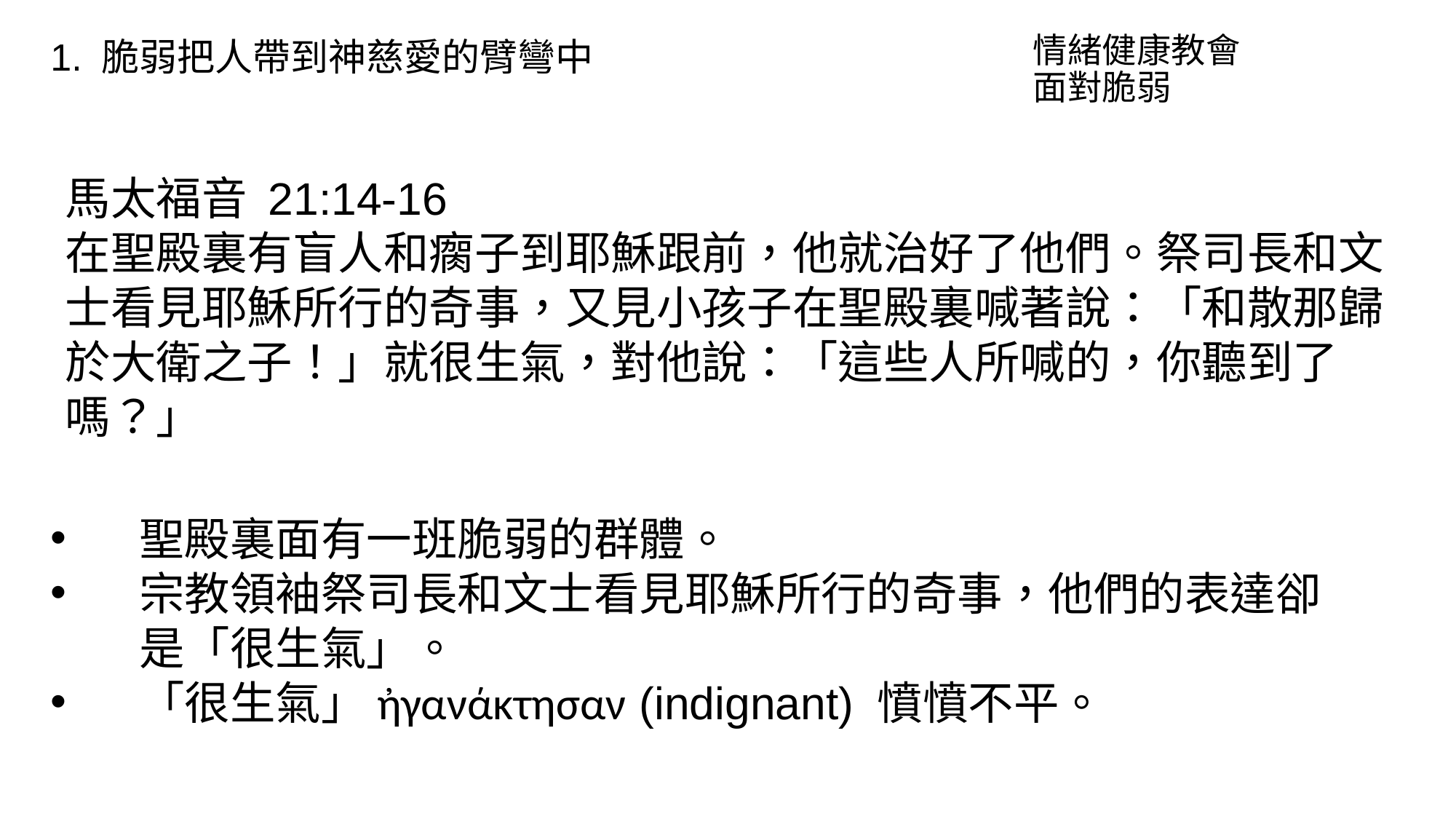

情緒健康教會
面對脆弱
1. 脆弱把人帶到神慈愛的臂彎中
馬太福音 21:14-16
在聖殿裏有盲人和瘸子到耶穌跟前，他就治好了他們。祭司長和文士看見耶穌所行的奇事，又見小孩子在聖殿裏喊著說：「和散那歸於大衛之子！」就很生氣，對他說：「這些人所喊的，你聽到了嗎？」
聖殿裏面有一班脆弱的群體。
宗教領袖祭司長和文士看見耶穌所行的奇事，他們的表達卻是「很生氣」。
「很生氣」ἠγανάκτησαν (indignant) 憤憤不平。